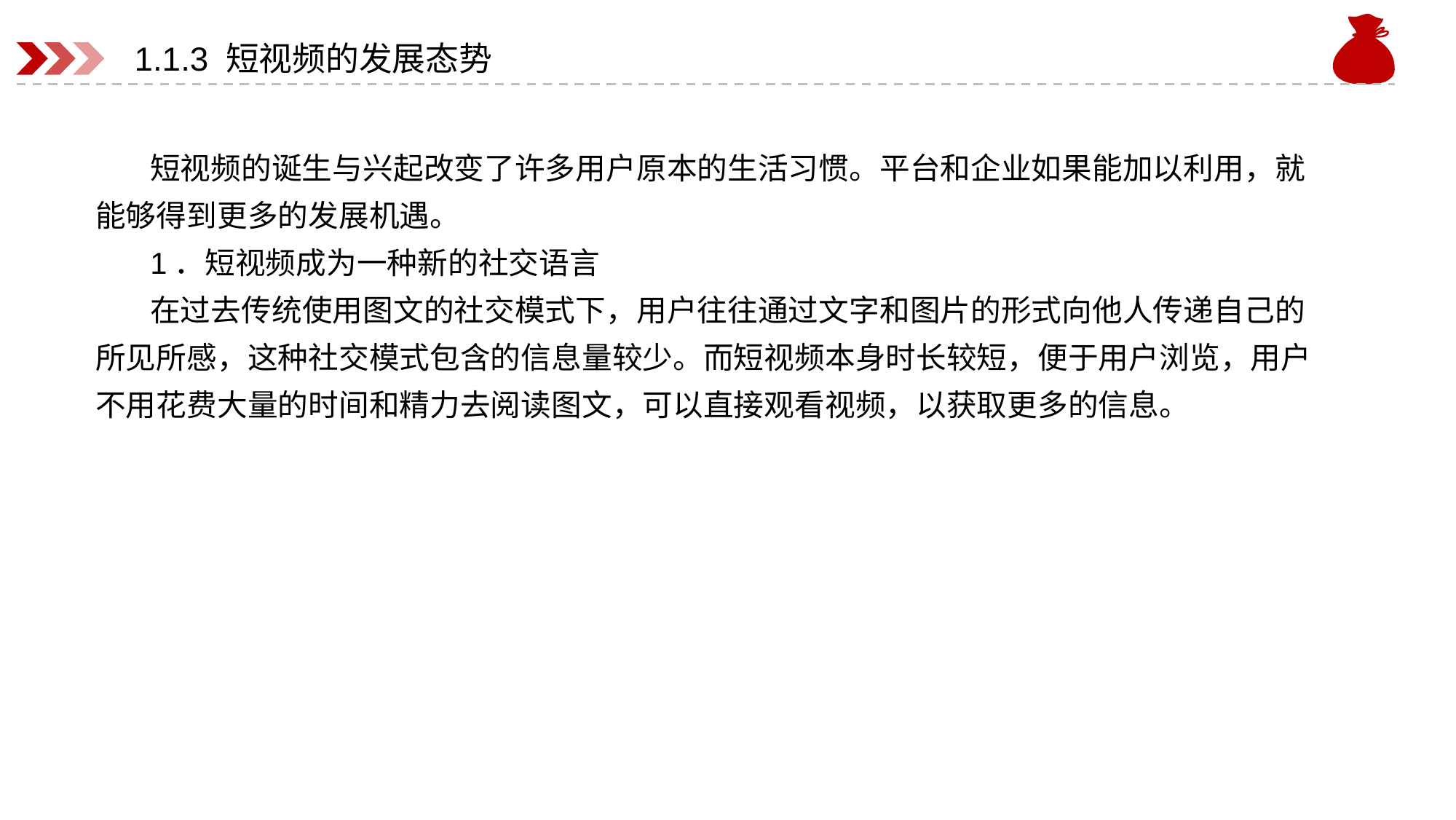

# 1.1.3 短视频的发展态势
6
短视频的诞生与兴起改变了许多用户原本的生活习惯。平台和企业如果能加以利用，就能够得到更多的发展机遇。
1．短视频成为一种新的社交语言
在过去传统使用图文的社交模式下，用户往往通过文字和图片的形式向他人传递自己的所见所感，这种社交模式包含的信息量较少。而短视频本身时长较短，便于用户浏览，用户不用花费大量的时间和精力去阅读图文，可以直接观看视频，以获取更多的信息。